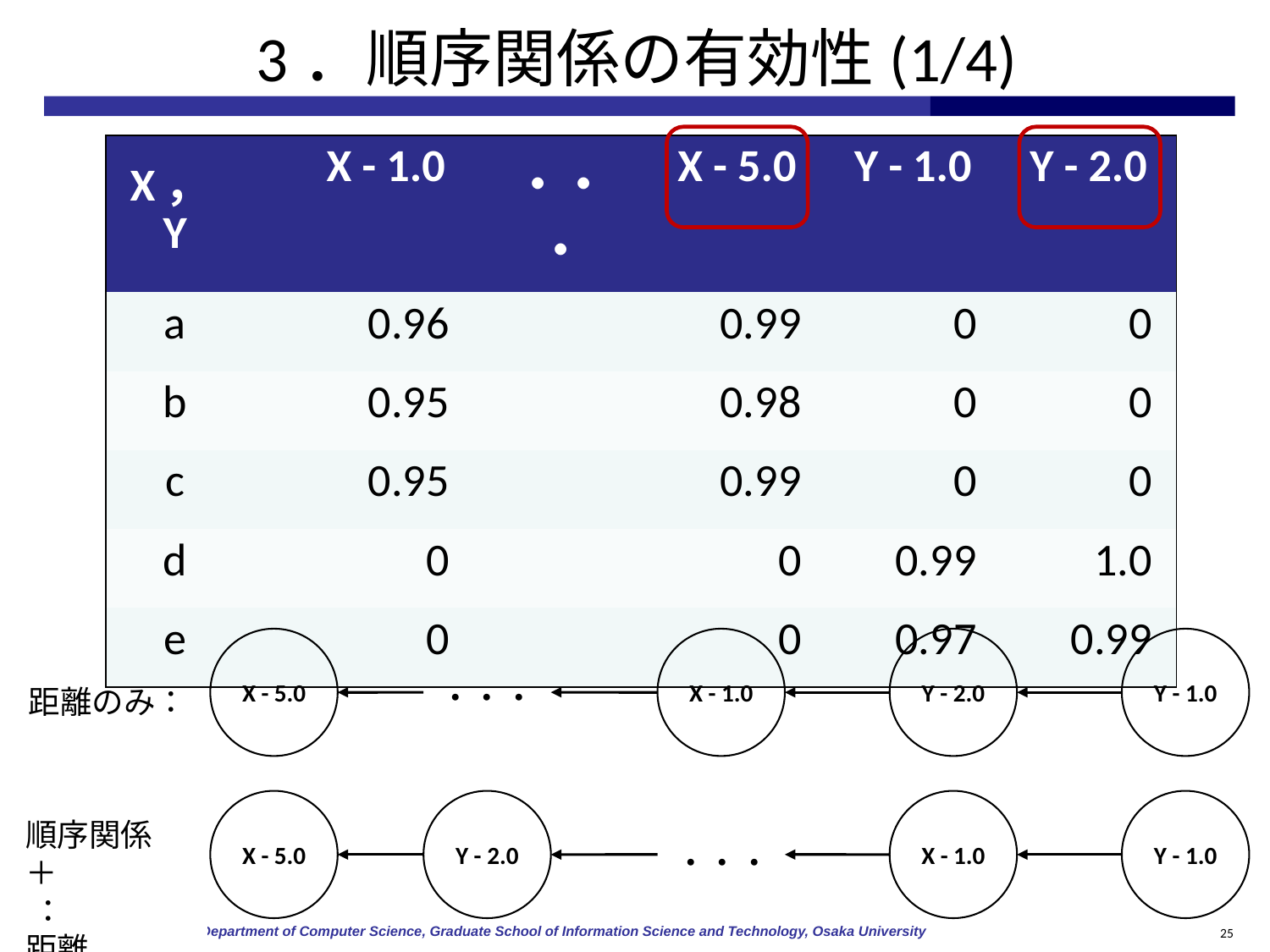

# 3．順序関係の有効性(1/4)

| X，Y |  | X - 1.0 | ・・・ | X - 5.0 | Y - 1.0 | Y - 2.0 |
| --- | --- | --- | --- | --- | --- | --- |
| a |  | 0.96 |  | 0.99 | 0 | 0 |
| b |  | 0.95 |  | 0.98 | 0 | 0 |
| c |  | 0.95 |  | 0.99 | 0 | 0 |
| d |  | 0 |  | 0 | 0.99 | 1.0 |
| e |  | 0 |  | 0 | 0.97 | 0.99 |
X - 5.0
X - 1.0
Y - 2.0
Y - 1.0
・・・
距離のみ：
X - 5.0
Y - 2.0
X - 1.0
Y - 1.0
順序関係
＋               ：
距離
・・・
25